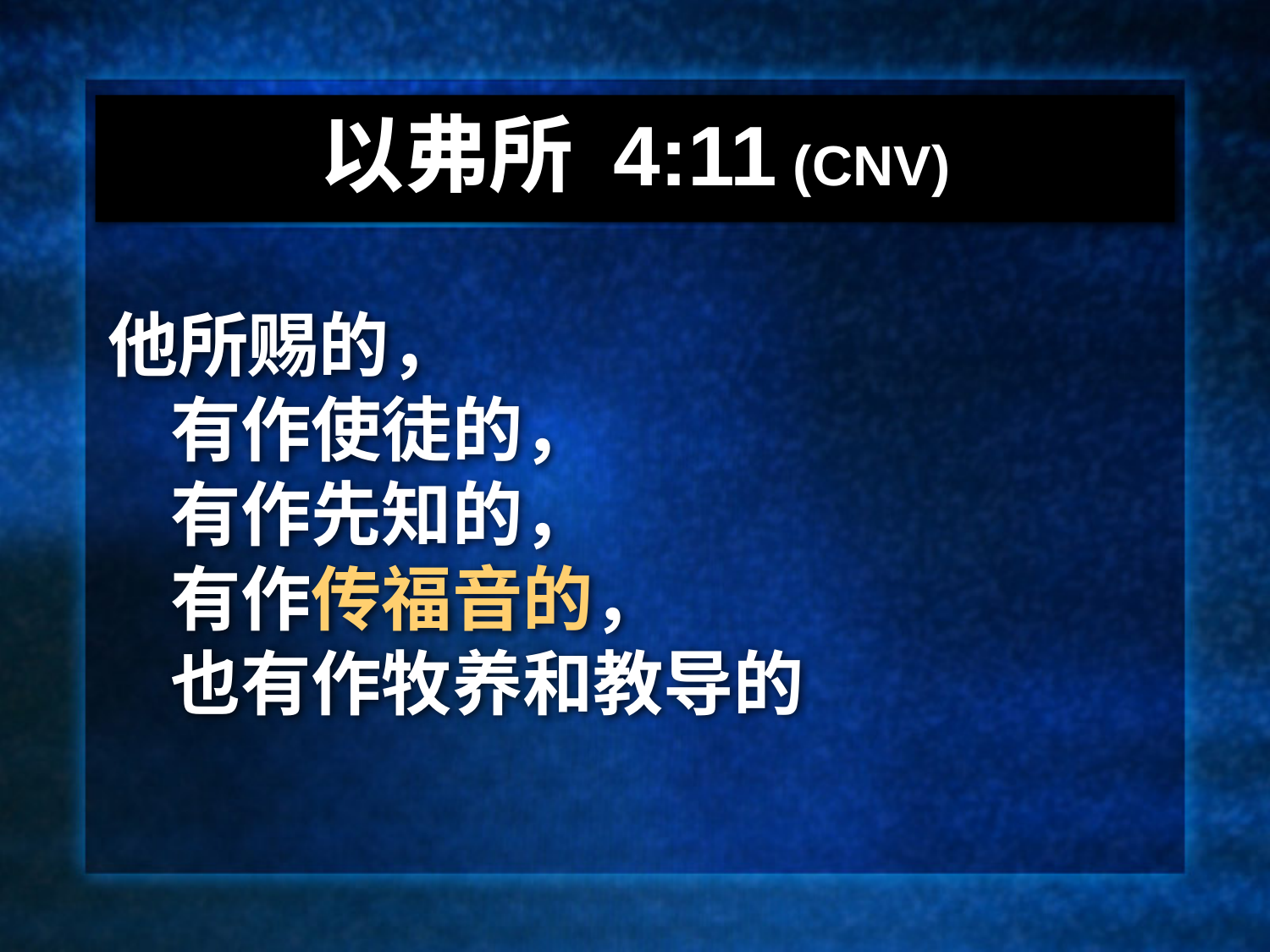

以弗所 4:11 (CNV)
他所赐的，
	有作使徒的，
	有作先知的，
	有作传福音的，
	也有作牧养和教导的